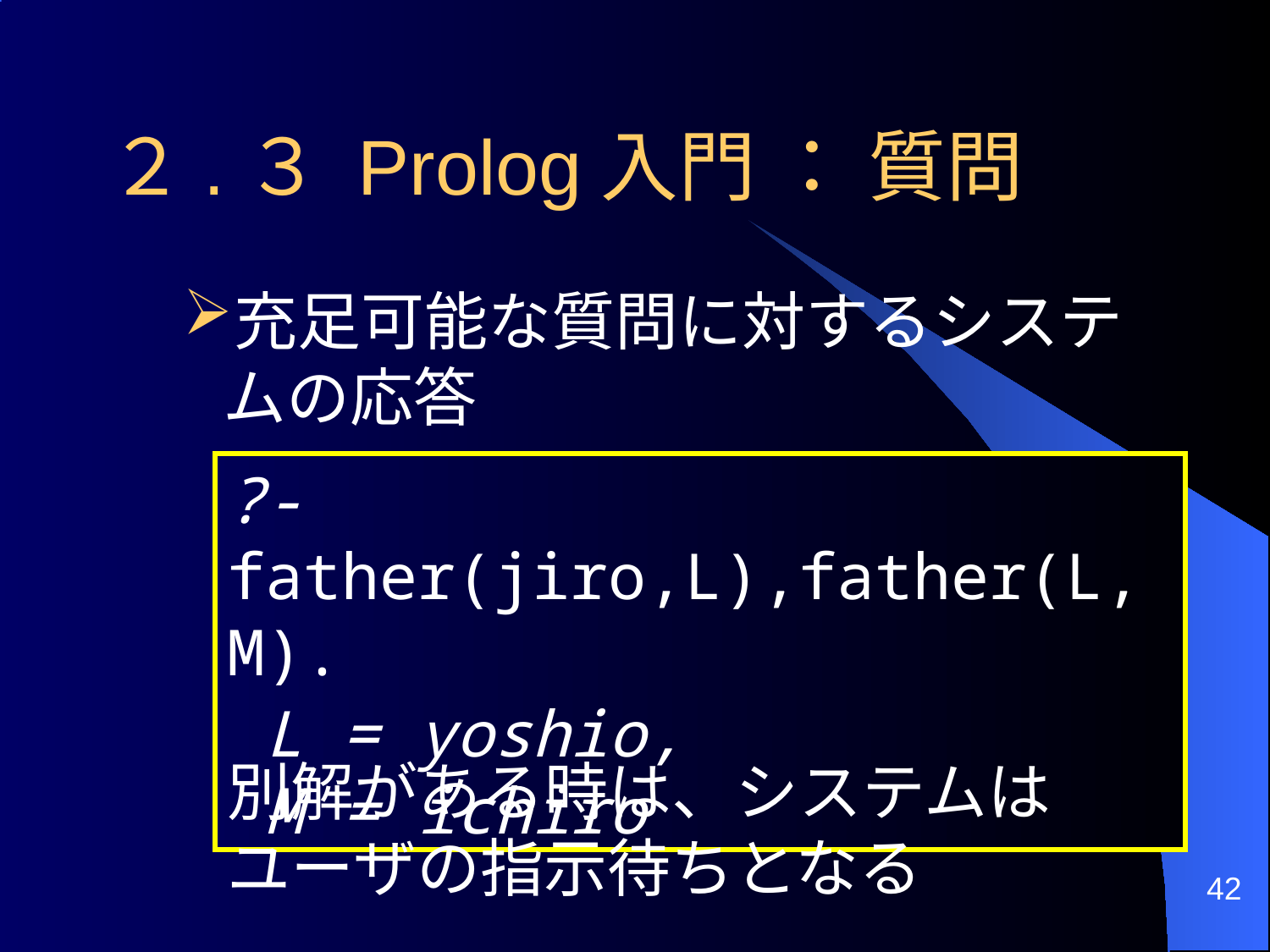

２.３ Prolog入門 ： 質問
充足可能な質問に対するシステムの応答
?- father(jiro,L),father(L,M).
 L = yoshio,
 M = ichiro
別解がある時は、システムはユーザの指示待ちとなる
42